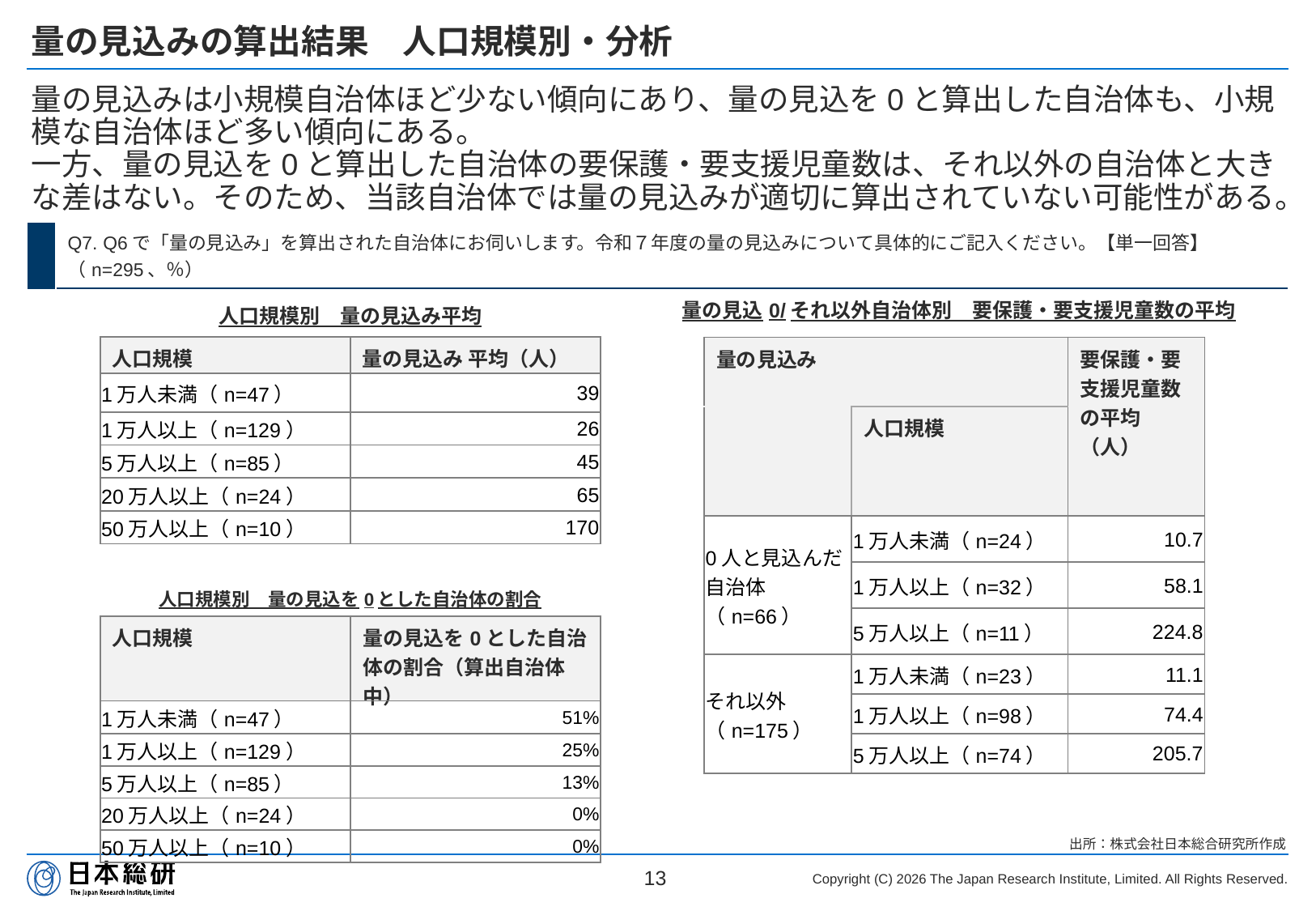

# 量の見込みの算出結果　人口規模別・分析
量の見込みは小規模自治体ほど少ない傾向にあり、量の見込を0と算出した自治体も、小規模な自治体ほど多い傾向にある。
一方、量の見込を0と算出した自治体の要保護・要支援児童数は、それ以外の自治体と大きな差はない。そのため、当該自治体では量の見込みが適切に算出されていない可能性がある。
|  | Q7. Q6で「量の見込み」を算出された自治体にお伺いします。令和７年度の量の見込みについて具体的にご記入ください。【単一回答】 （n=295、％） |
| --- | --- |
量の見込0/それ以外自治体別　要保護・要支援児童数の平均
人口規模別　量の見込み平均
| 人口規模 | 量の見込み 平均（人） |
| --- | --- |
| 1万人未満（n=47） | 39 |
| 1万人以上（n=129） | 26 |
| 5万人以上（n=85） | 45 |
| 20万人以上（n=24） | 65 |
| 50万人以上（n=10） | 170 |
| 量の見込み |  | 要保護・要支援児童数の平均（人） |
| --- | --- | --- |
|  | 人口規模 |  |
| 0人と見込んだ自治体（n=66） | 1万人未満（n=24） | 10.7 |
|  | 1万人以上（n=32） | 58.1 |
|  | 5万人以上（n=11） | 224.8 |
| それ以外（n=175） | 1万人未満（n=23） | 11.1 |
|  | 1万人以上（n=98） | 74.4 |
|  | 5万人以上（n=74） | 205.7 |
人口規模別　量の見込を0とした自治体の割合
| 人口規模 | 量の見込を0とした自治体の割合（算出自治体中） |
| --- | --- |
| 1万人未満（n=47） | 51% |
| 1万人以上（n=129） | 25% |
| 5万人以上（n=85） | 13% |
| 20万人以上（n=24） | 0% |
| 50万人以上（n=10） | 0% |
出所：株式会社日本総合研究所作成